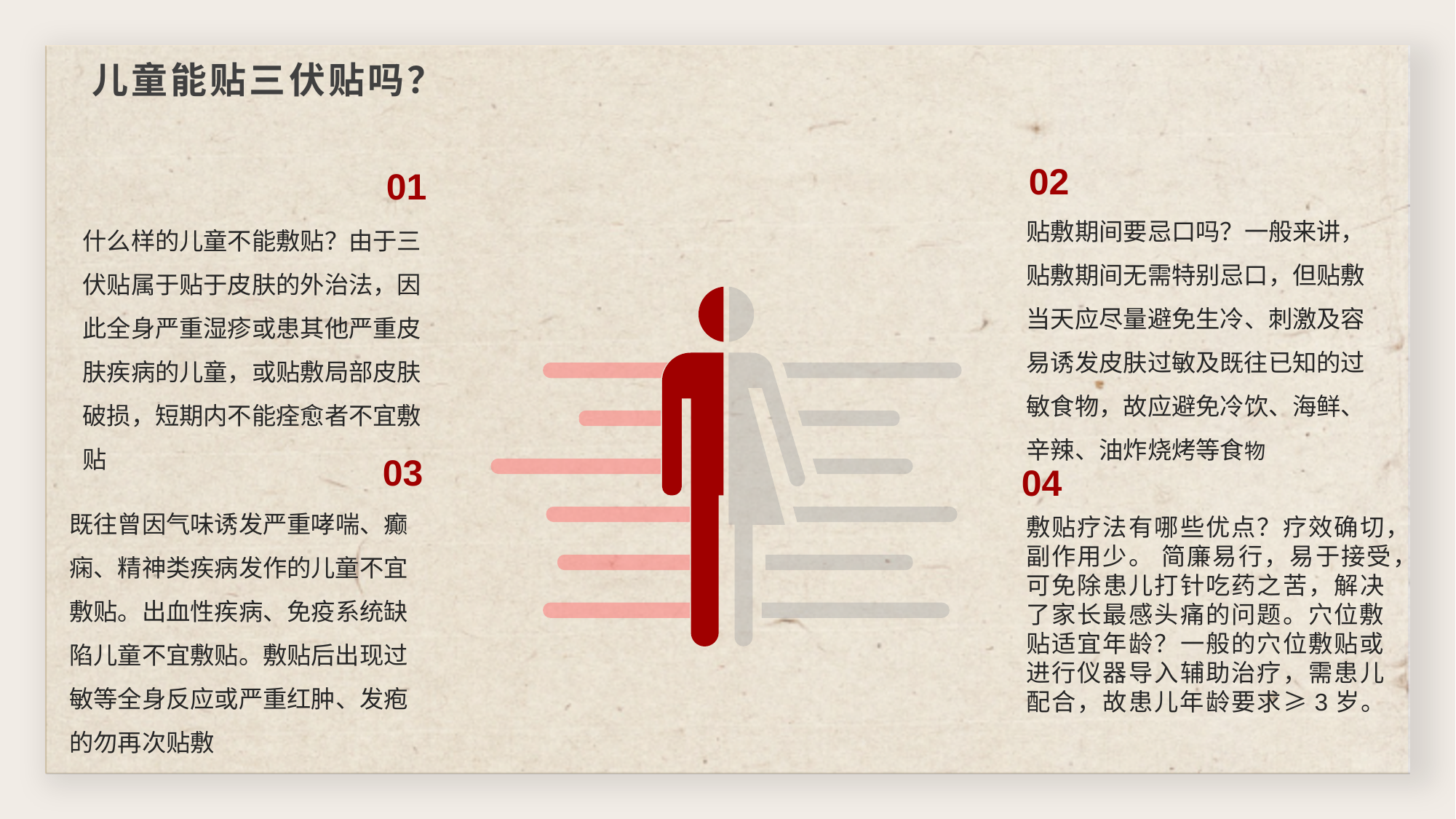

# 儿童能贴三伏贴吗？
02
01
贴敷期间要忌口吗？一般来讲，贴敷期间无需特别忌口，但贴敷当天应尽量避免生冷、刺激及容易诱发皮肤过敏及既往已知的过敏食物，故应避免冷饮、海鲜、辛辣、油炸烧烤等食物
什么样的儿童不能敷贴？由于三伏贴属于贴于皮肤的外治法，因此全身严重湿疹或患其他严重皮肤疾病的儿童，或贴敷局部皮肤破损，短期内不能痊愈者不宜敷贴

03
04

既往曾因气味诱发严重哮喘、癫痫、精神类疾病发作的儿童不宜敷贴。出血性疾病、免疫系统缺陷儿童不宜敷贴。敷贴后出现过敏等全身反应或严重红肿、发疱的勿再次贴敷

敷贴疗法有哪些优点？疗效确切，副作用少。 简廉易行，易于接受，可免除患儿打针吃药之苦，解决了家长最感头痛的问题。穴位敷贴适宜年龄？一般的穴位敷贴或进行仪器导入辅助治疗，需患儿配合，故患儿年龄要求≥3岁。